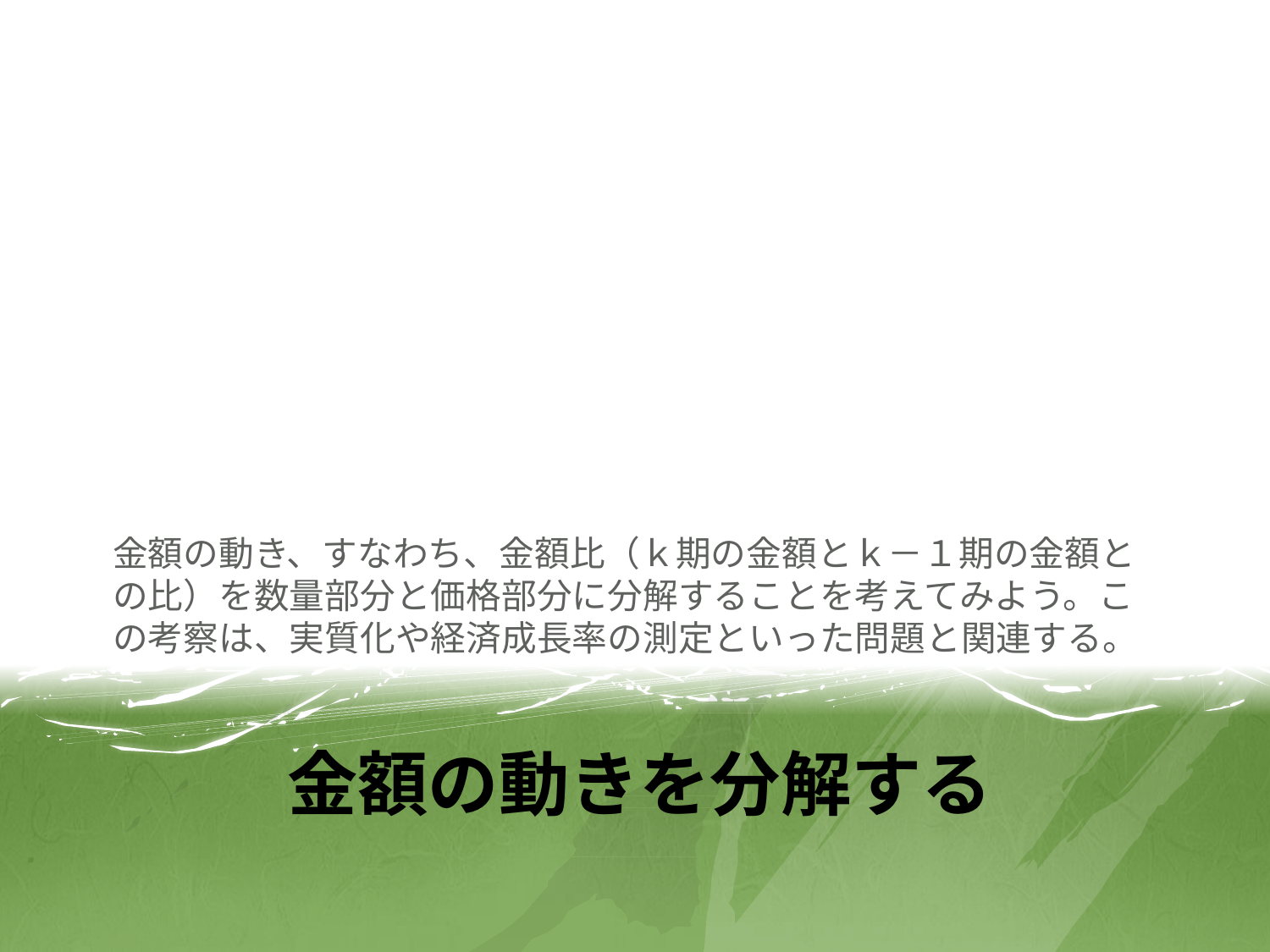

金額の動き、すなわち、金額比（ｋ期の金額とｋ－１期の金額との比）を数量部分と価格部分に分解することを考えてみよう。この考察は、実質化や経済成長率の測定といった問題と関連する。
# 金額の動きを分解する